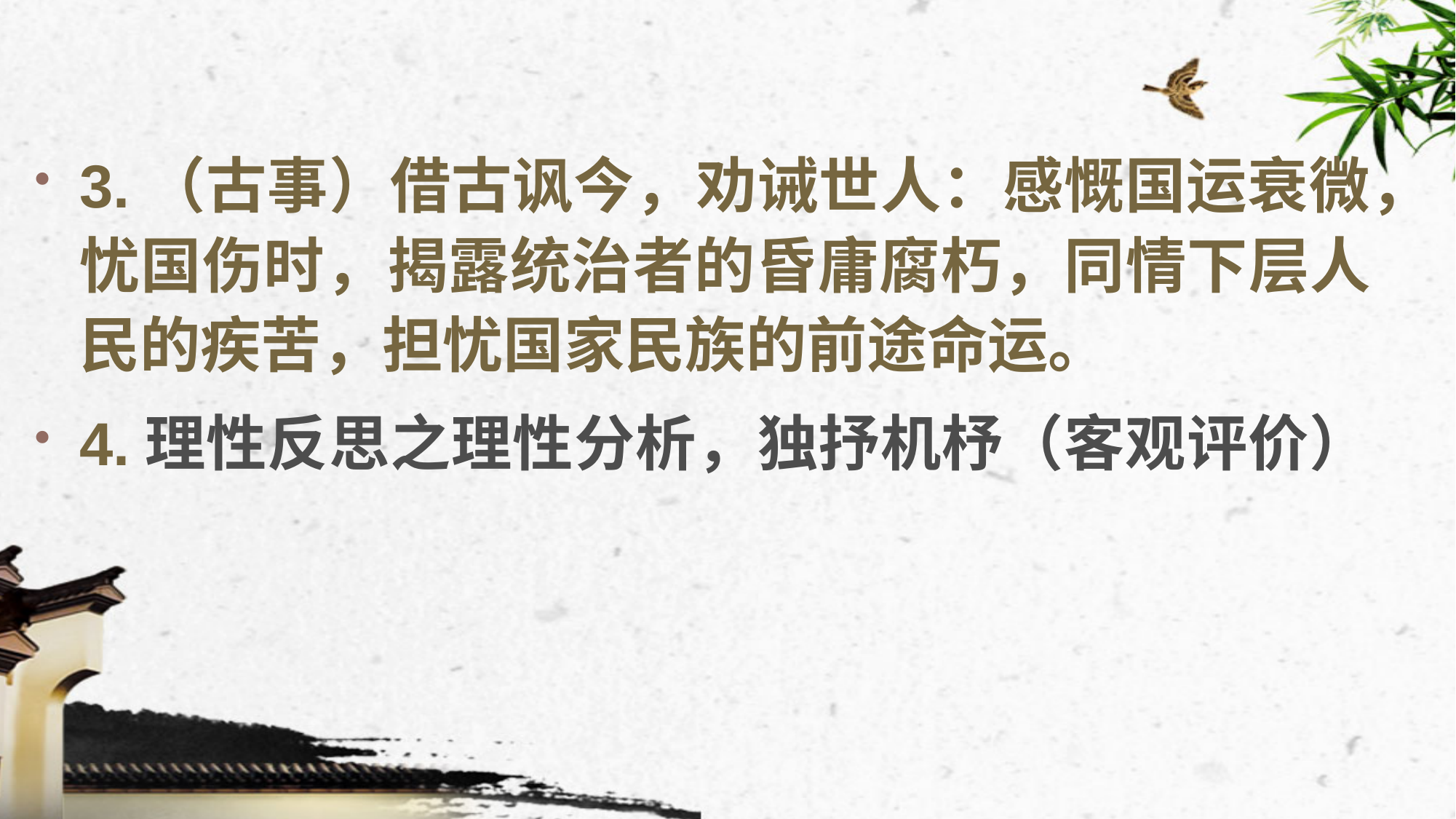

3.（古事）借古讽今，劝诫世人：感慨国运衰微，忧国伤时，揭露统治者的昏庸腐朽，同情下层人民的疾苦，担忧国家民族的前途命运。
4.理性反思之理性分析，独抒机杼（客观评价）